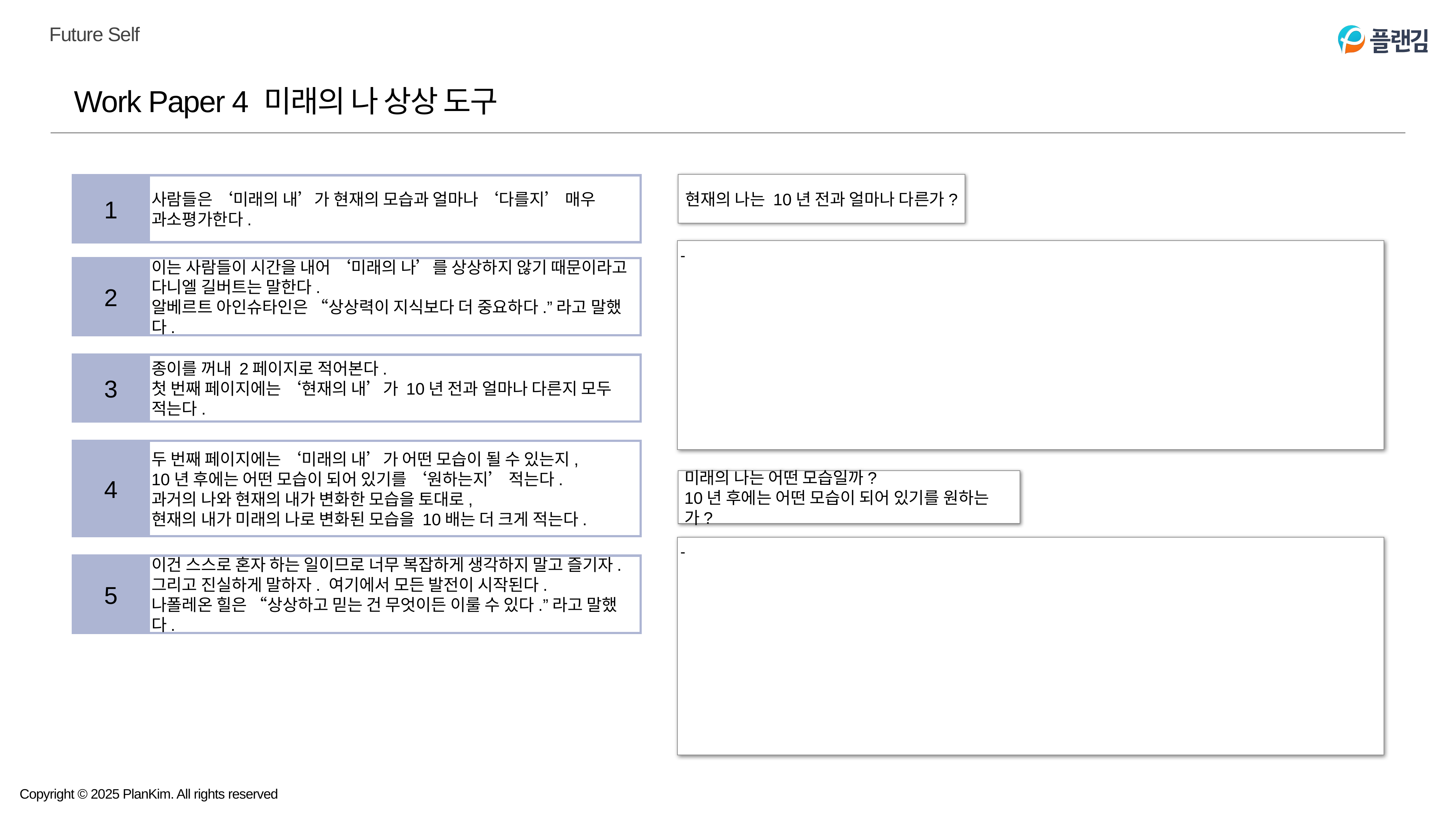

Work Paper 4 미래의 나 상상 도구
현재의 나는 10년 전과 얼마나 다른가?
1
사람들은 ‘미래의 내’가 현재의 모습과 얼마나 ‘다를지’ 매우 과소평가한다.
-
2
이는 사람들이 시간을 내어 ‘미래의 나’를 상상하지 않기 때문이라고
다니엘 길버트는 말한다.
알베르트 아인슈타인은 “상상력이 지식보다 더 중요하다.”라고 말했다.
3
종이를 꺼내 2페이지로 적어본다.
첫 번째 페이지에는 ‘현재의 내’가 10년 전과 얼마나 다른지 모두 적는다.
4
두 번째 페이지에는 ‘미래의 내’가 어떤 모습이 될 수 있는지,
10년 후에는 어떤 모습이 되어 있기를 ‘원하는지’ 적는다.
과거의 나와 현재의 내가 변화한 모습을 토대로,
현재의 내가 미래의 나로 변화된 모습을 10배는 더 크게 적는다.
미래의 나는 어떤 모습일까?
10년 후에는 어떤 모습이 되어 있기를 원하는가?
-
5
이건 스스로 혼자 하는 일이므로 너무 복잡하게 생각하지 말고 즐기자.
그리고 진실하게 말하자. 여기에서 모든 발전이 시작된다.
나폴레온 힐은 “상상하고 믿는 건 무엇이든 이룰 수 있다.”라고 말했다.
6